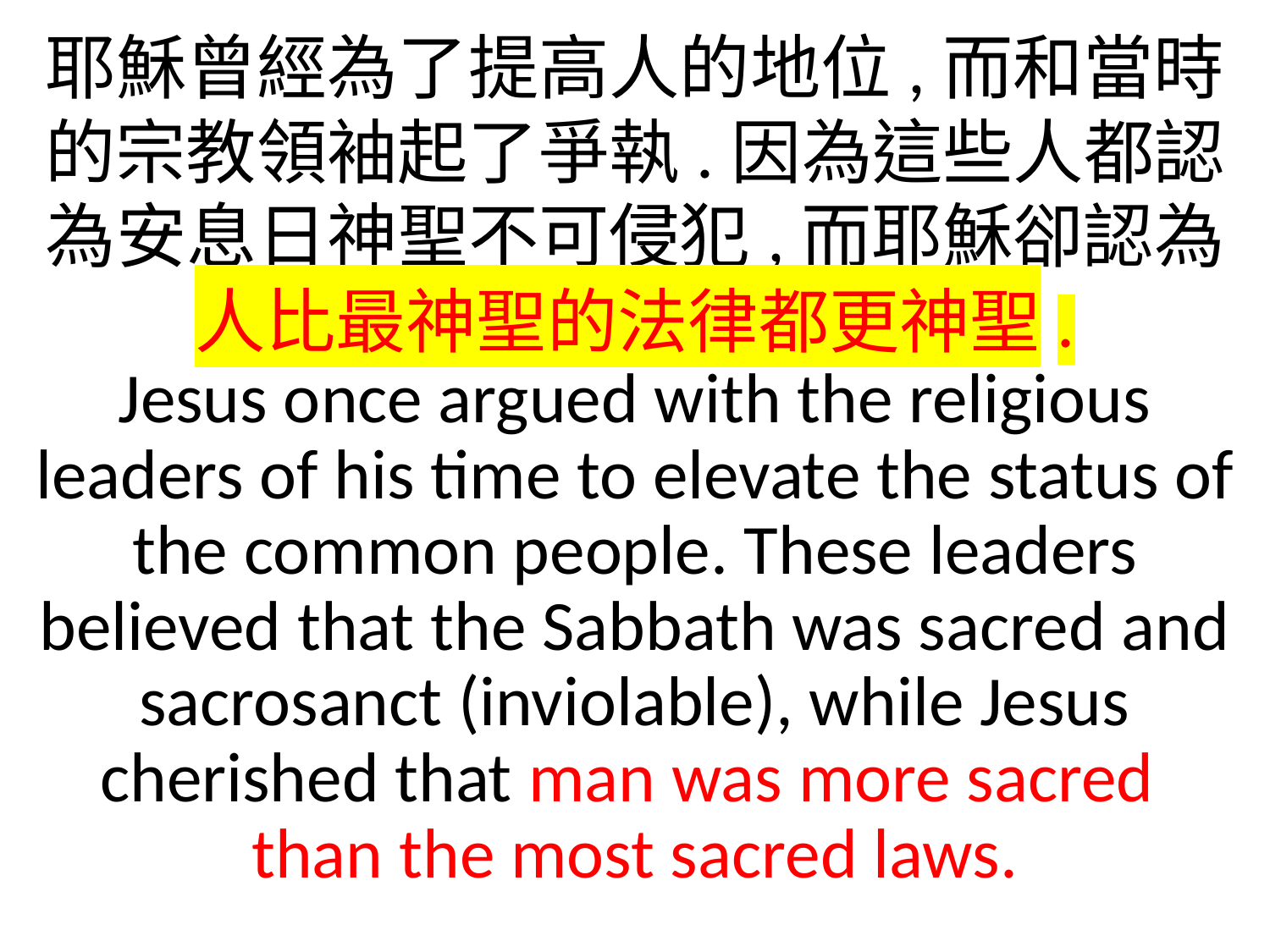

耶穌曾經為了提高人的地位,而和當時的宗教領袖起了爭執.因為這些人都認為安息日神聖不可侵犯,而耶穌卻認為
人比最神聖的法律都更神聖.
Jesus once argued with the religious leaders of his time to elevate the status of the common people. These leaders believed that the Sabbath was sacred and sacrosanct (inviolable), while Jesus cherished that man was more sacred
than the most sacred laws.